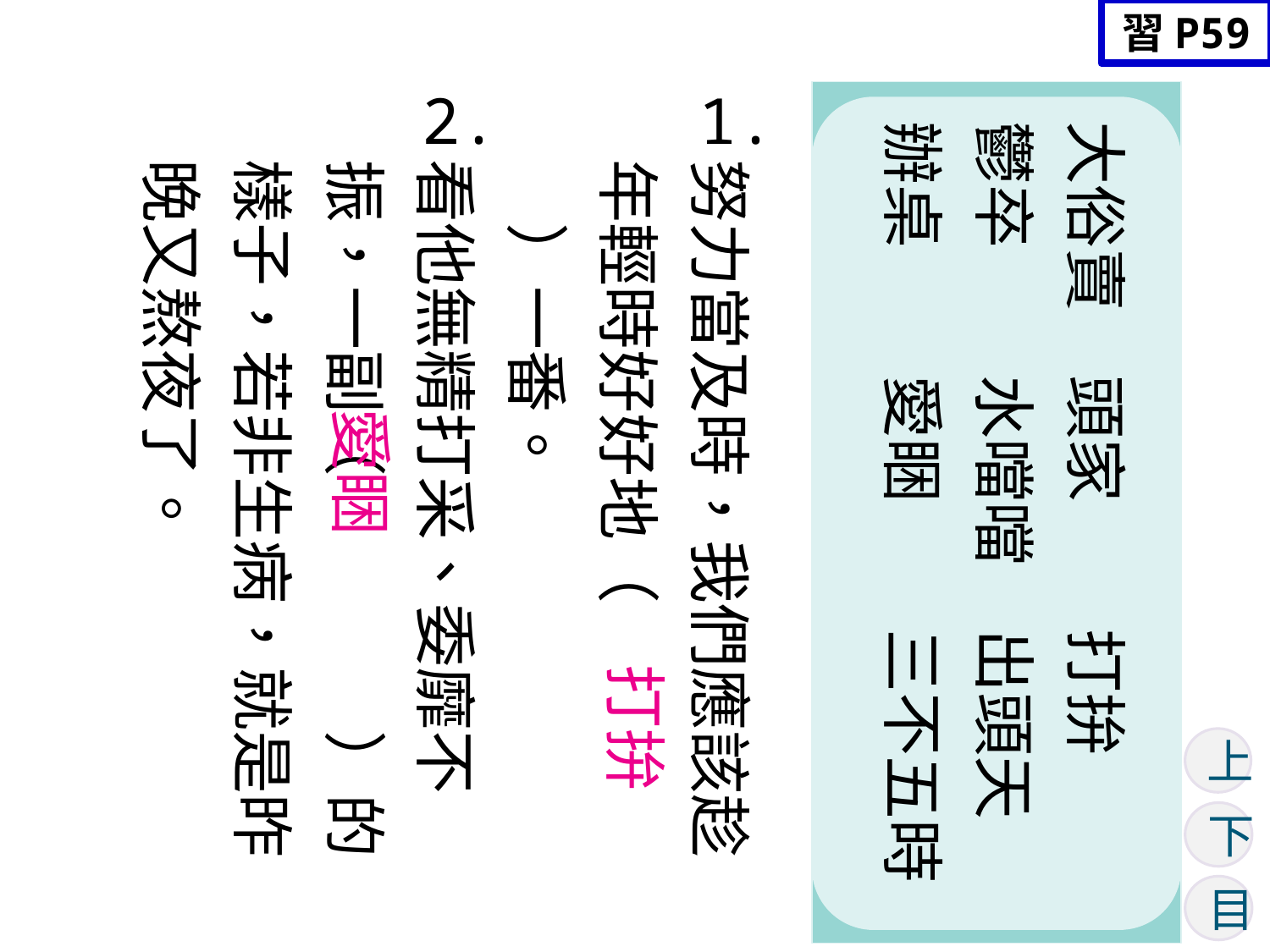

習P59
1.
努力當及時，我們應該趁年輕時好好地（　　　　）一番。
看他無精打采、委靡不振，一副（　　　　）的樣子，若非生病，就是昨晚又熬夜了。
2.

大俗賣　頭家　　打拚
鬱卒　　水噹噹　出頭天
辦桌　　愛睏　　三不五時
愛睏
打拚